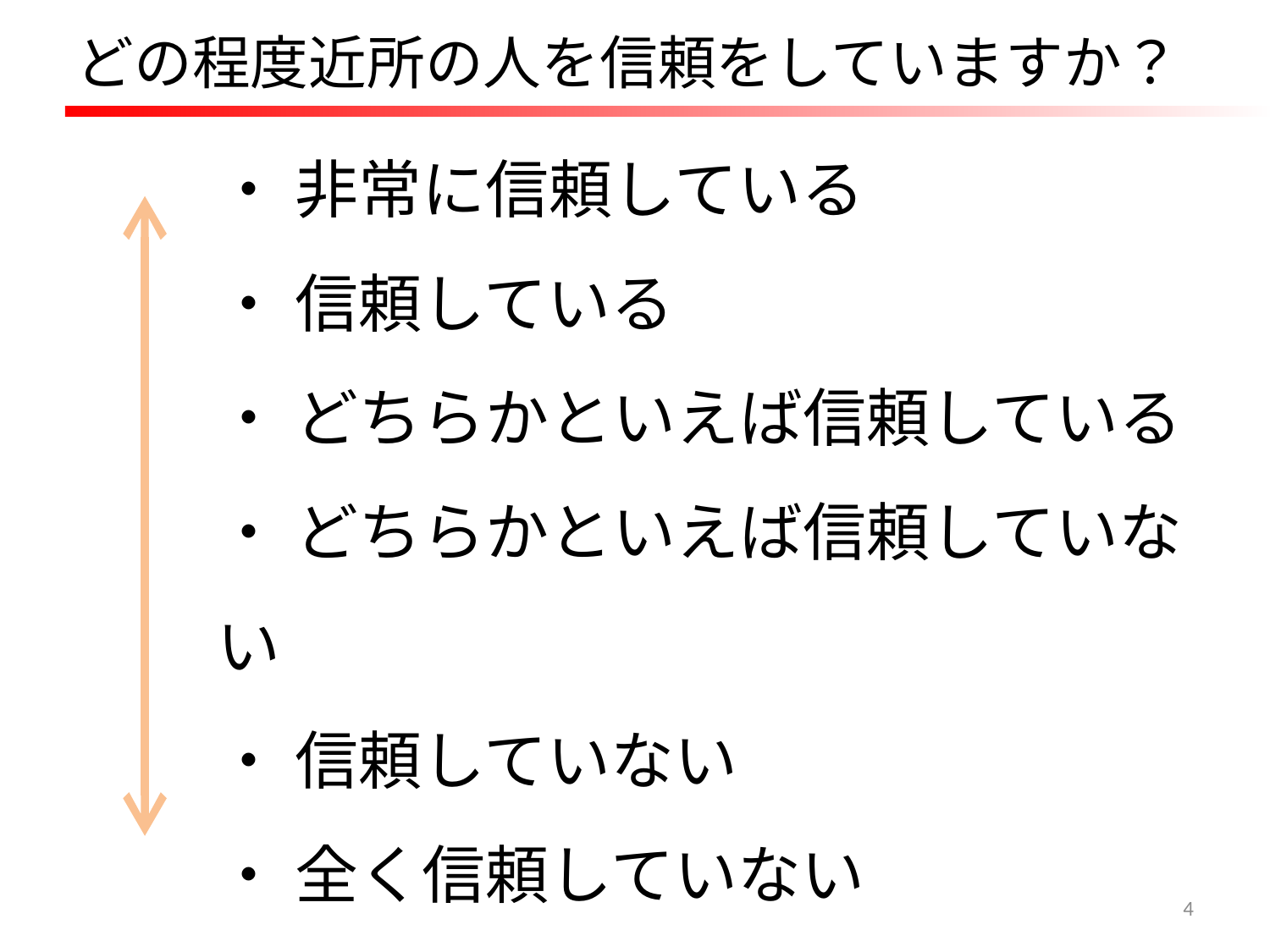

どの程度近所の人を信頼をしていますか？

・ 非常に信頼している
・ 信頼している
・ どちらかといえば信頼している
・ どちらかといえば信頼していない
・ 信頼していない
・ 全く信頼していない
4